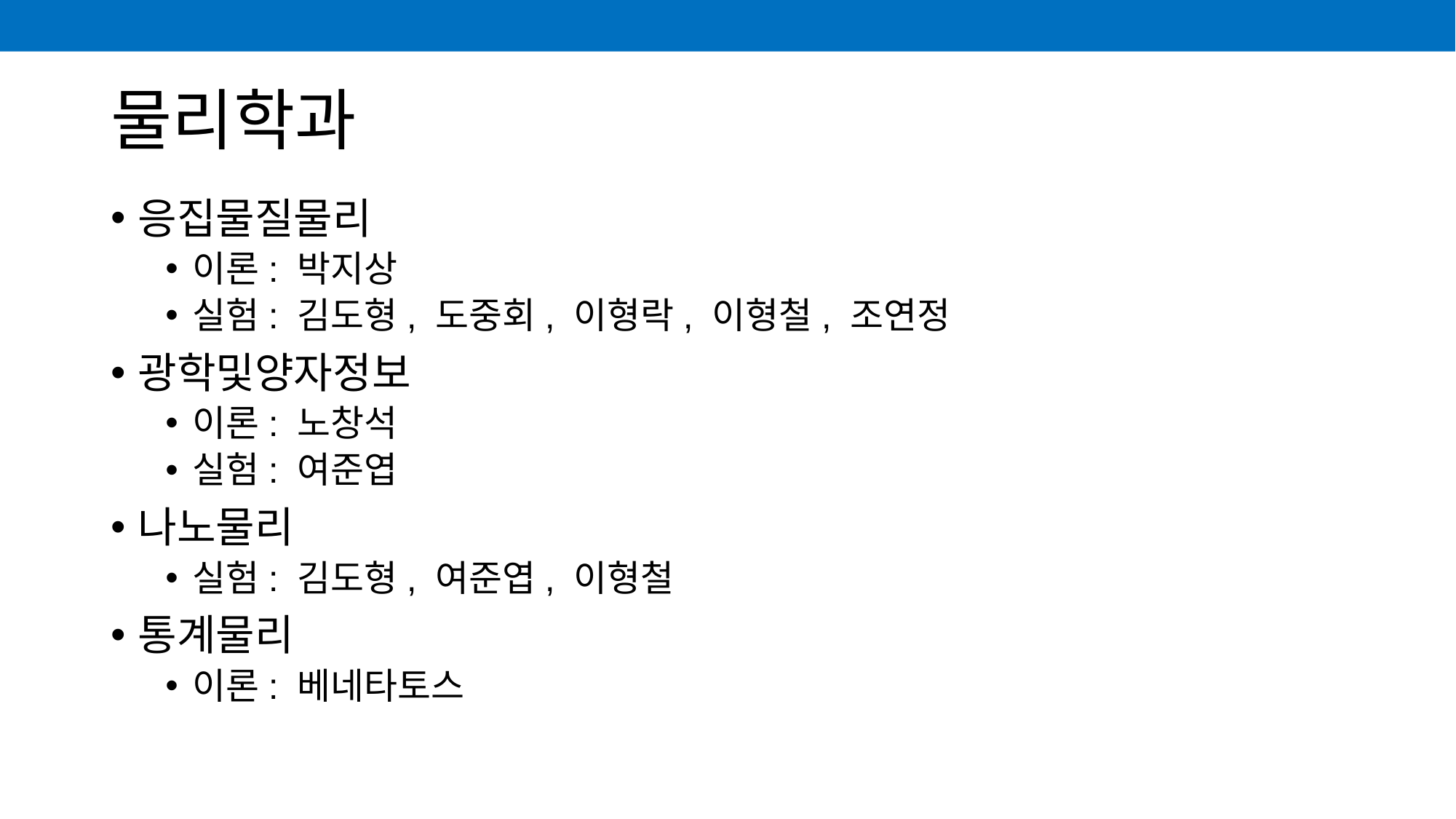

# 물리학과
응집물질물리
이론: 박지상
실험: 김도형, 도중회, 이형락, 이형철, 조연정
광학및양자정보
이론: 노창석
실험: 여준엽
나노물리
실험: 김도형, 여준엽, 이형철
통계물리
이론: 베네타토스